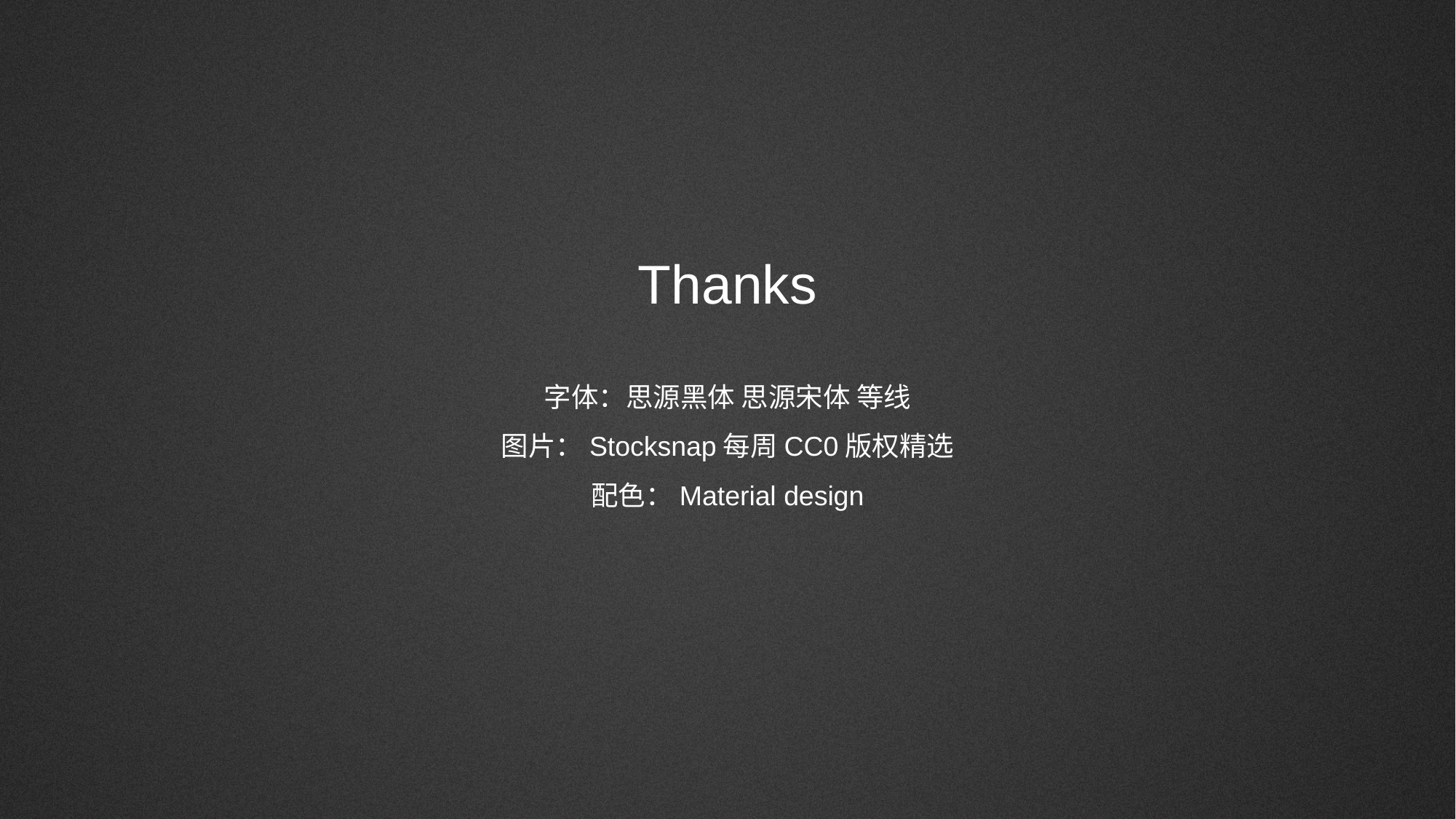

Thanks
字体：思源黑体 思源宋体 等线
图片：Stocksnap每周CC0版权精选
配色：Material design